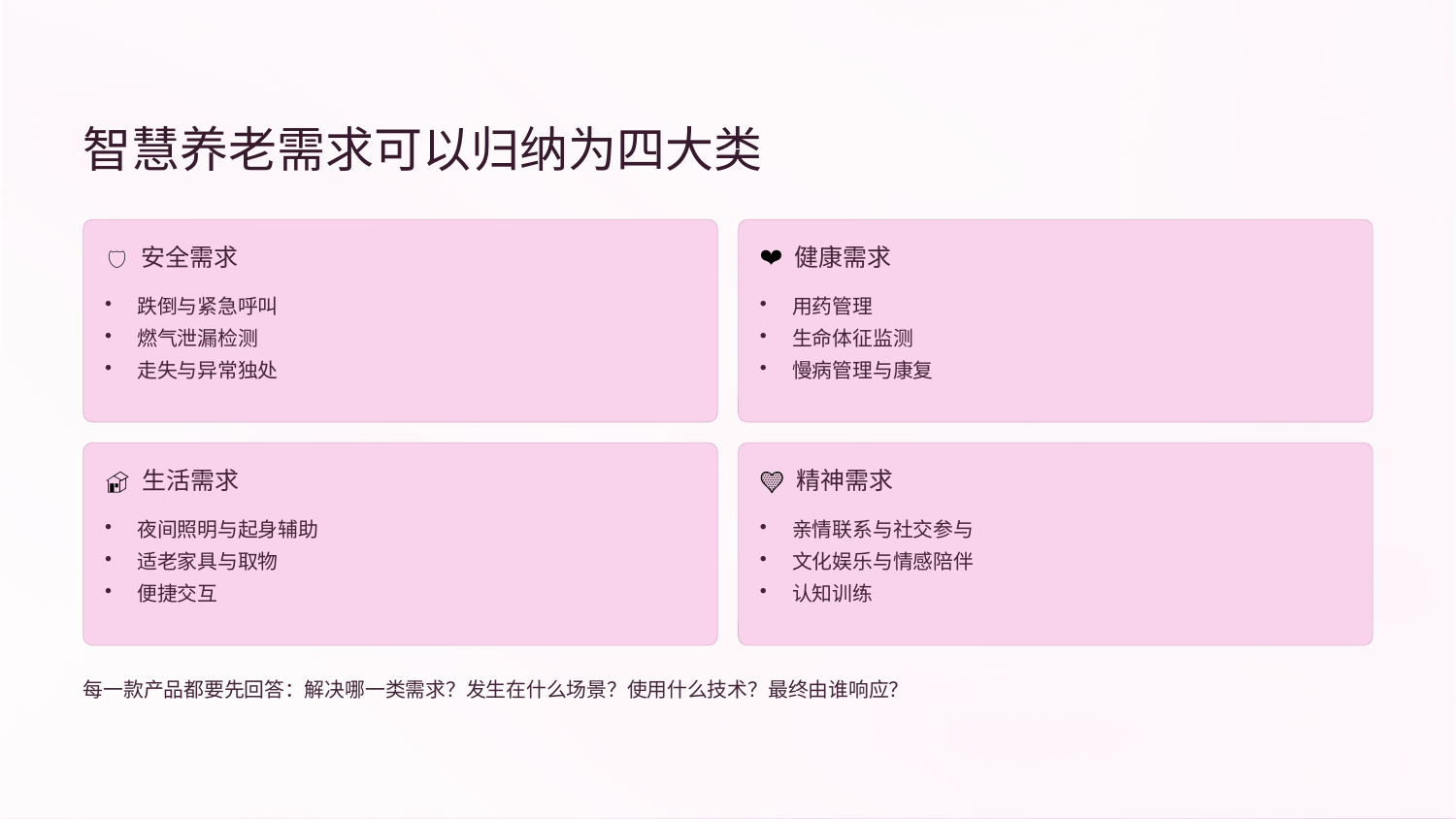

智慧养老需求可以归纳为四大类

🛡️ 安全需求
❤️ 健康需求
跌倒与紧急呼叫
燃气泄漏检测
走失与异常独处
用药管理
生命体征监测
慢病管理与康复

🏠 生活需求
💛 精神需求
夜间照明与起身辅助
适老家具与取物
便捷交互
亲情联系与社交参与
文化娱乐与情感陪伴
认知训练
每一款产品都要先回答：解决哪一类需求？发生在什么场景？使用什么技术？最终由谁响应？